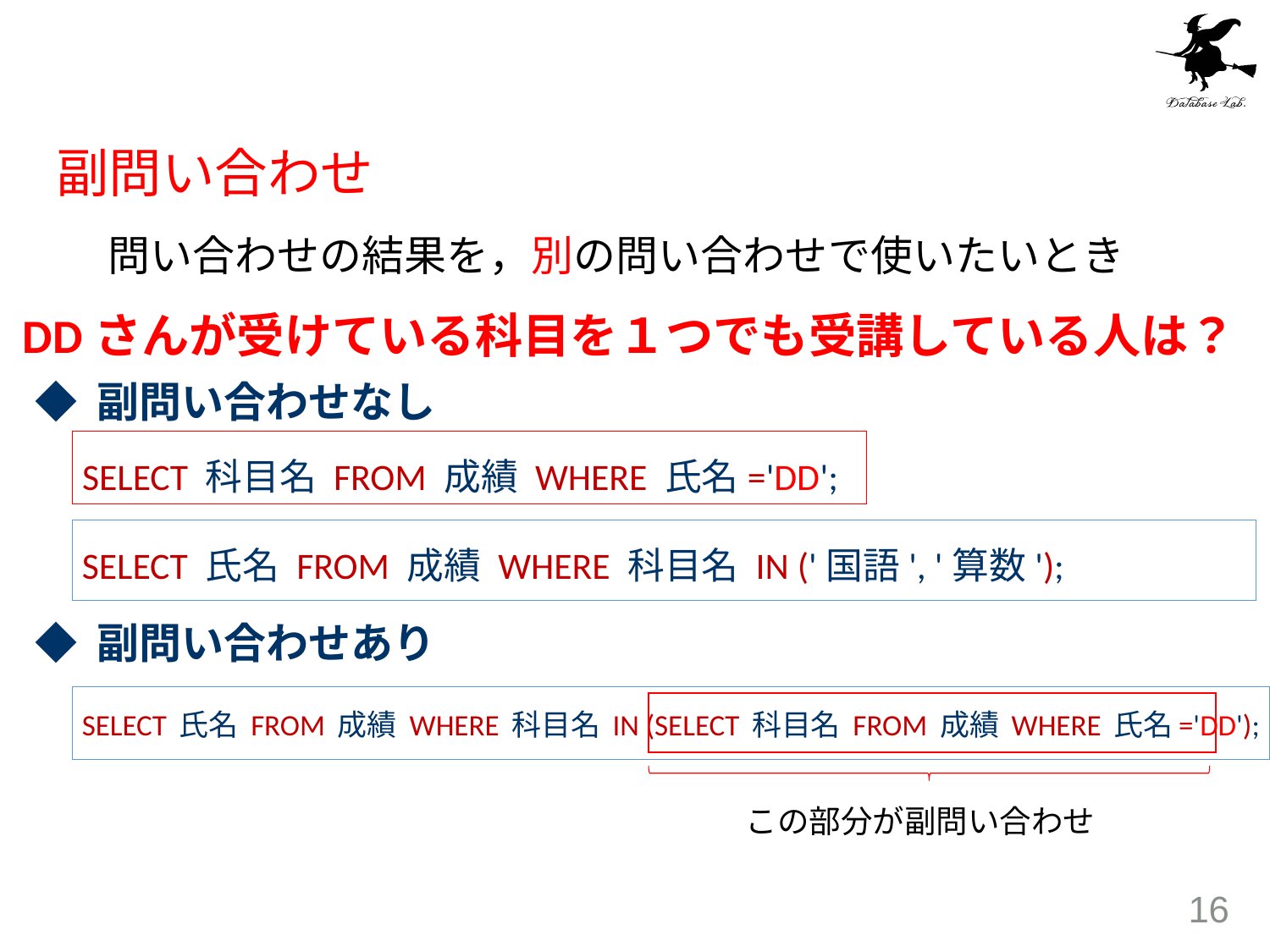

副問い合わせ
問い合わせの結果を，別の問い合わせで使いたいとき
DDさんが受けている科目を１つでも受講している人は？
◆ 副問い合わせなし
SELECT 科目名 FROM 成績 WHERE 氏名='DD';

SELECT 氏名 FROM 成績 WHERE 科目名 IN ('国語', '算数');
◆ 副問い合わせあり
SELECT 氏名 FROM 成績 WHERE 科目名 IN (SELECT 科目名 FROM 成績 WHERE 氏名='DD');

この部分が副問い合わせ
16